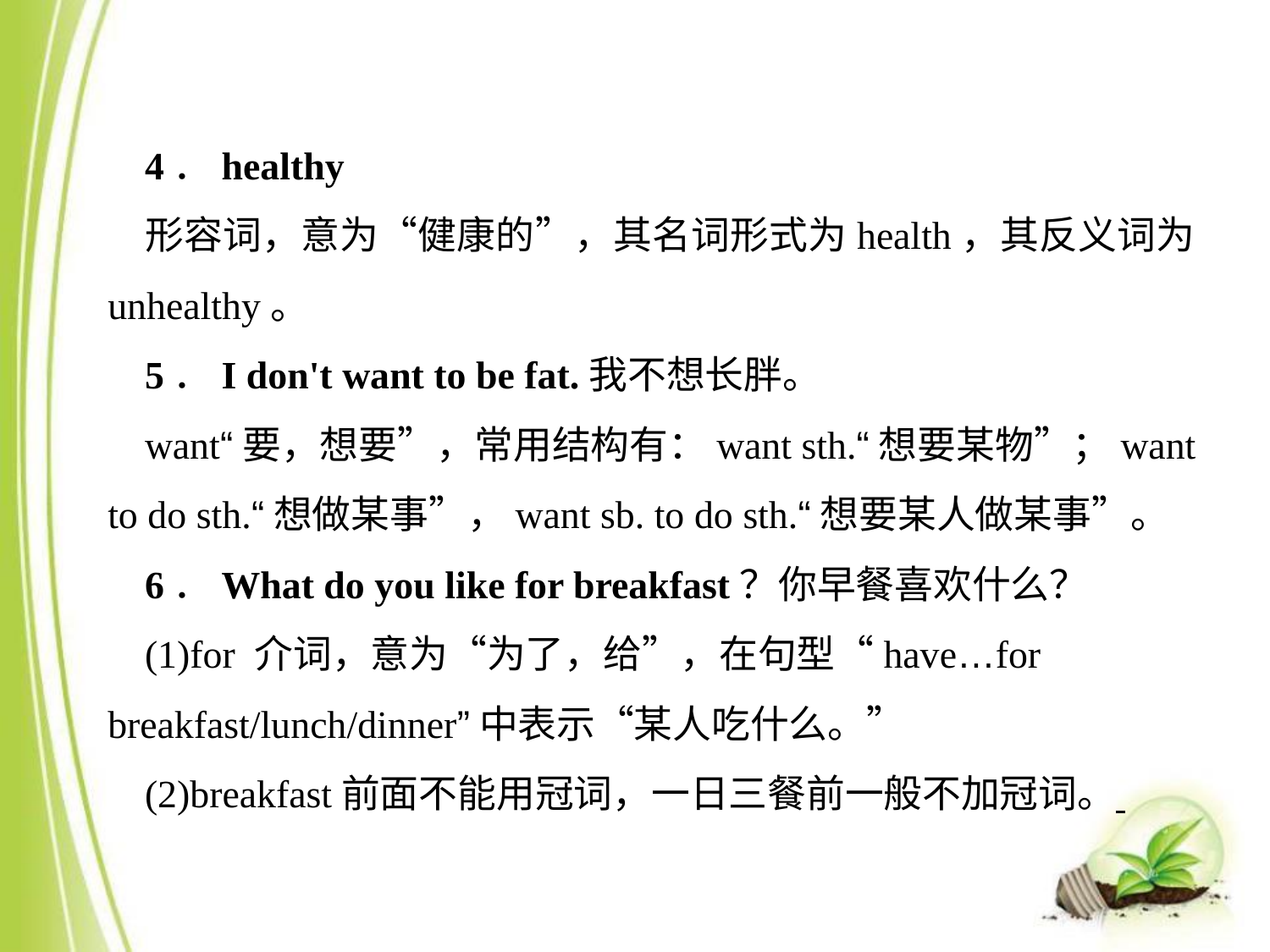

4．healthy
形容词，意为“健康的”，其名词形式为health，其反义词为unhealthy。
5．I don't want to be fat.我不想长胖。
want“要，想要”，常用结构有：want sth.“想要某物”；want to do sth.“想做某事”，want sb. to do sth.“想要某人做某事”。
6．What do you like for breakfast？你早餐喜欢什么？
(1)for 介词，意为“为了，给”，在句型“have…for breakfast/lunch/dinner”中表示“某人吃什么。”
(2)breakfast前面不能用冠词，一日三餐前一般不加冠词。